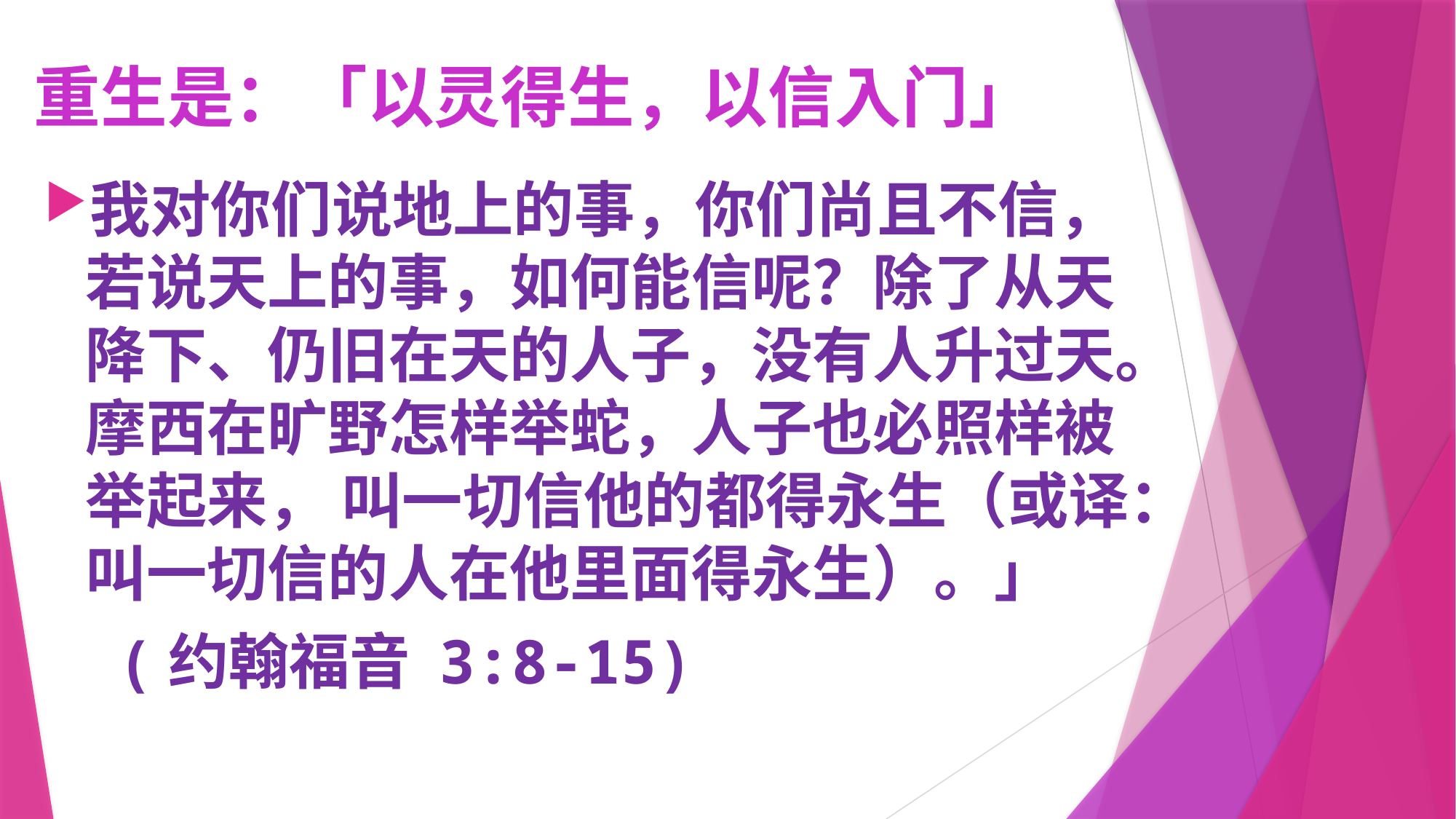

# 重生是：「以灵得生，以信入门」
我对你们说地上的事，你们尚且不信，若说天上的事，如何能信呢？除了从天降下、仍旧在天的人子，没有人升过天。摩西在旷野怎样举蛇，人子也必照样被举起来， 叫一切信他的都得永生（或译：叫一切信的人在他里面得永生）。」
  (约翰福音 3:8-15)